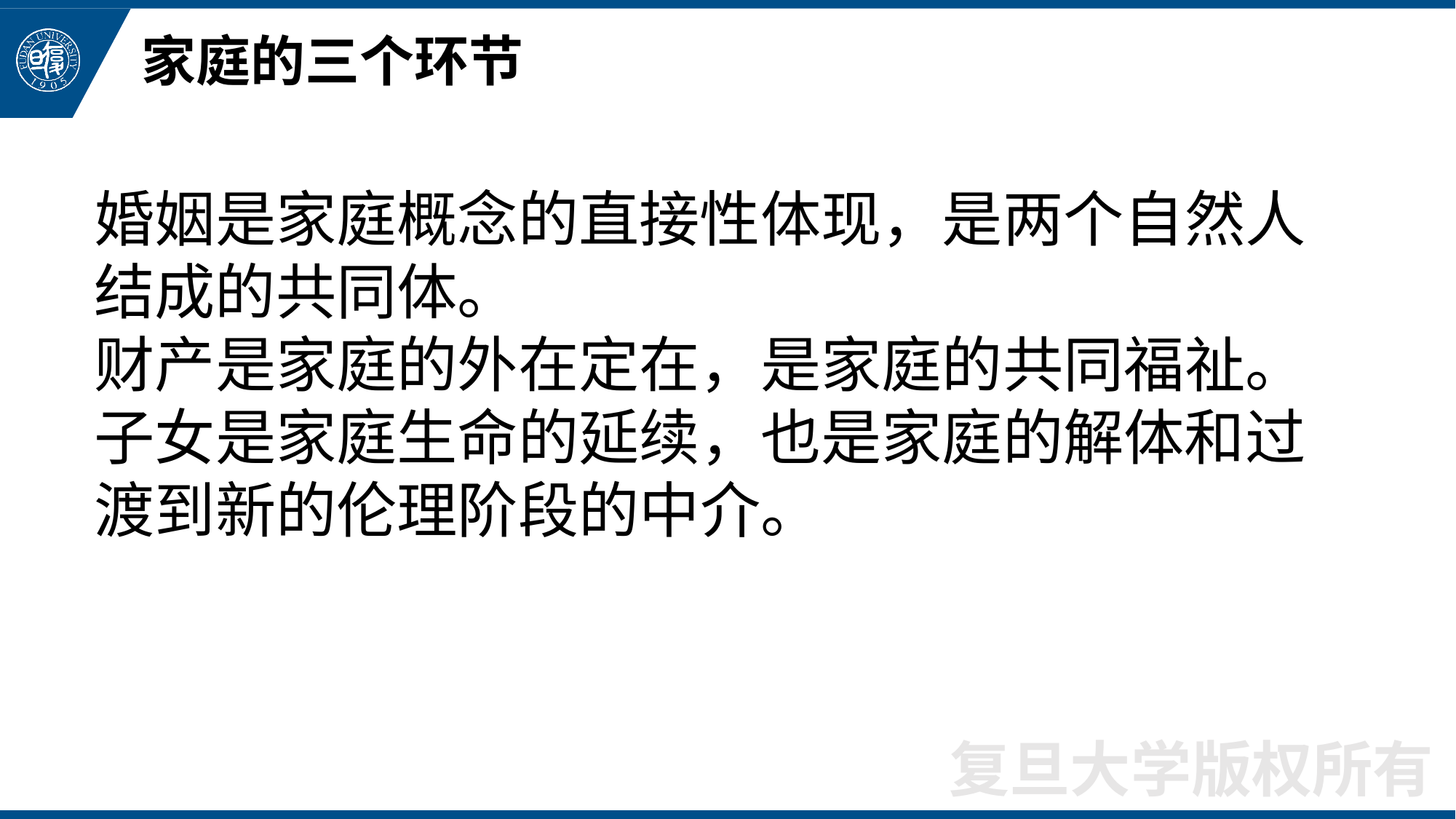

# 家庭的三个环节
婚姻是家庭概念的直接性体现，是两个自然人结成的共同体。
财产是家庭的外在定在，是家庭的共同福祉。
子女是家庭生命的延续，也是家庭的解体和过渡到新的伦理阶段的中介。